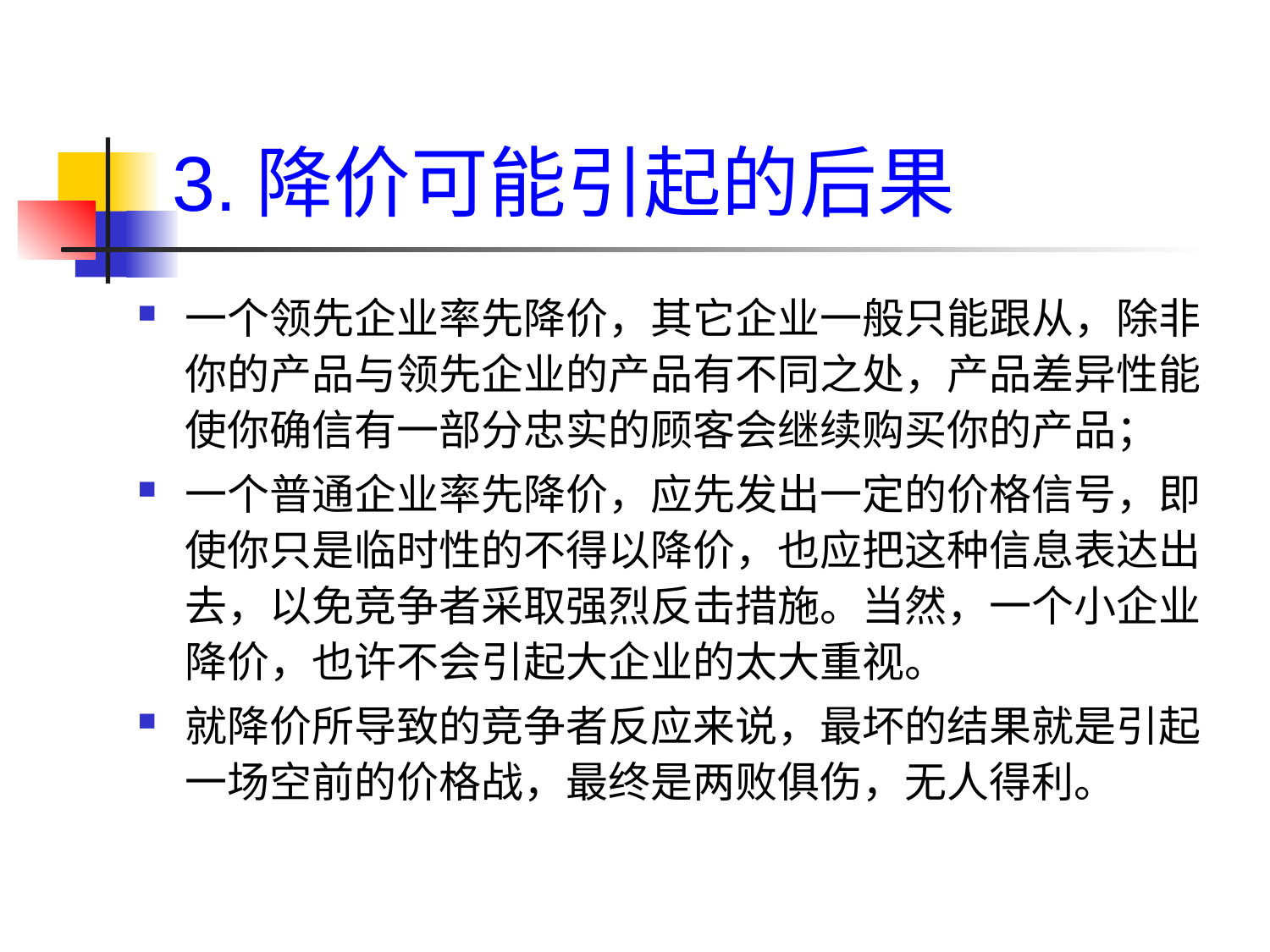

# 3.降价可能引起的后果
一个领先企业率先降价，其它企业一般只能跟从，除非你的产品与领先企业的产品有不同之处，产品差异性能使你确信有一部分忠实的顾客会继续购买你的产品；
一个普通企业率先降价，应先发出一定的价格信号，即使你只是临时性的不得以降价，也应把这种信息表达出去，以免竞争者采取强烈反击措施。当然，一个小企业降价，也许不会引起大企业的太大重视。
就降价所导致的竞争者反应来说，最坏的结果就是引起一场空前的价格战，最终是两败俱伤，无人得利。
74